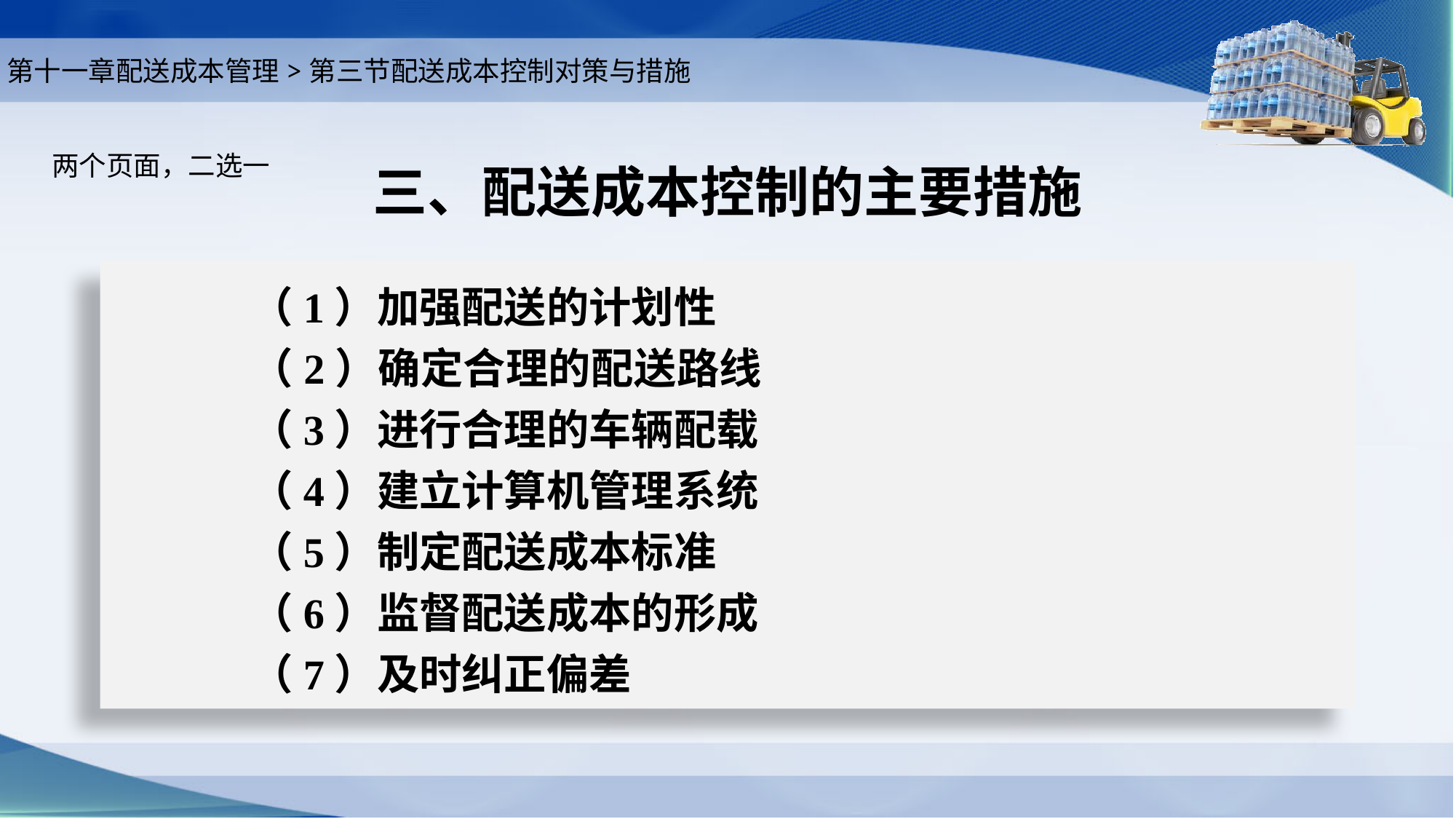

第十一章配送成本管理>第三节配送成本控制对策与措施
两个页面，二选一
# 三、配送成本控制的主要措施
（1）加强配送的计划性
（2）确定合理的配送路线
（3）进行合理的车辆配载
（4）建立计算机管理系统
（5）制定配送成本标准
（6）监督配送成本的形成
（7）及时纠正偏差